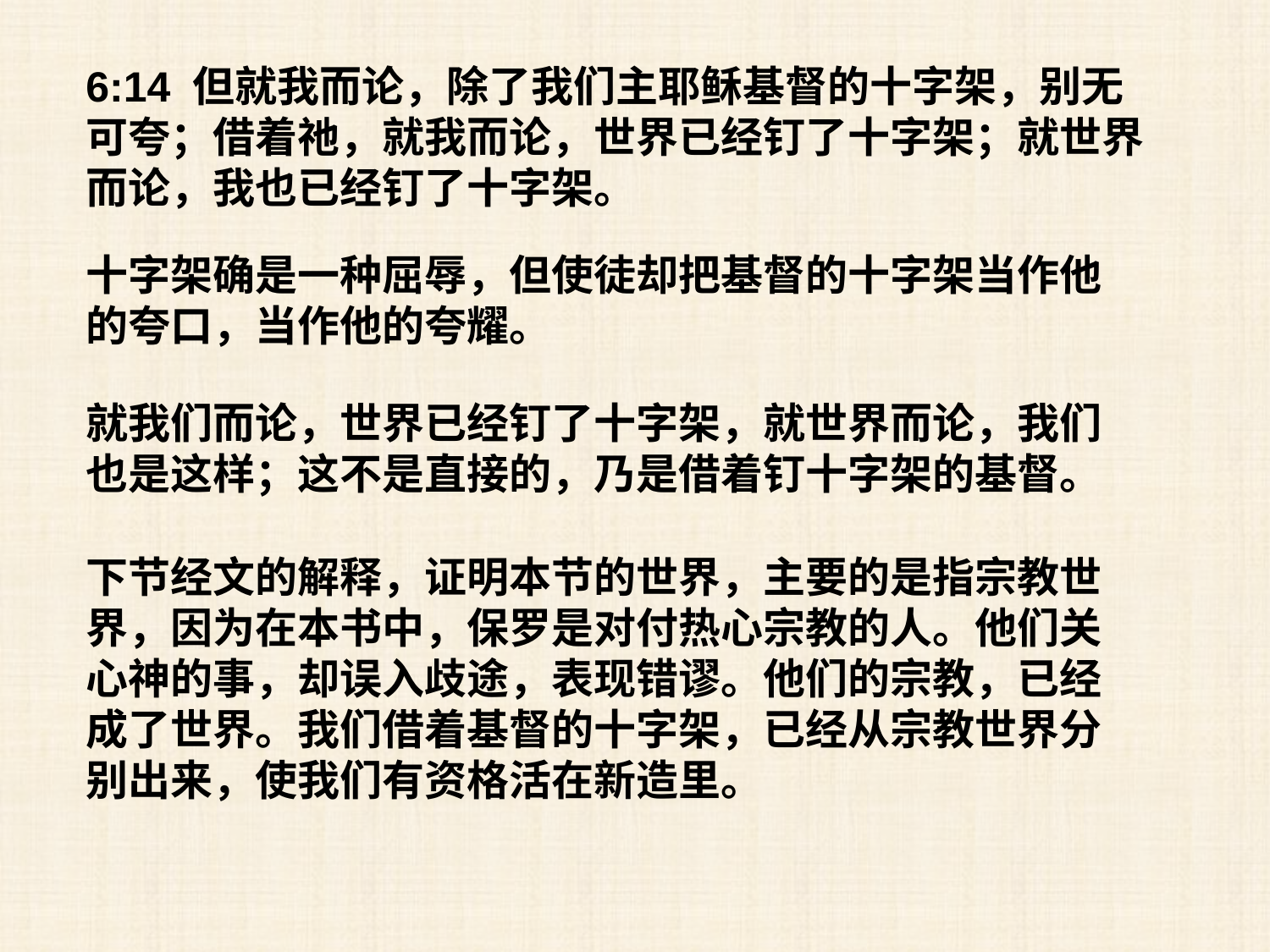

6:14 但就我而论，除了我们主耶稣基督的十字架，别无可夸；借着祂，就我而论，世界已经钉了十字架；就世界而论，我也已经钉了十字架。
十字架确是一种屈辱，但使徒却把基督的十字架当作他的夸口，当作他的夸耀。
就我们而论，世界已经钉了十字架，就世界而论，我们也是这样；这不是直接的，乃是借着钉十字架的基督。
下节经文的解释，证明本节的世界，主要的是指宗教世界，因为在本书中，保罗是对付热心宗教的人。他们关心神的事，却误入歧途，表现错谬。他们的宗教，已经成了世界。我们借着基督的十字架，已经从宗教世界分别出来，使我们有资格活在新造里。